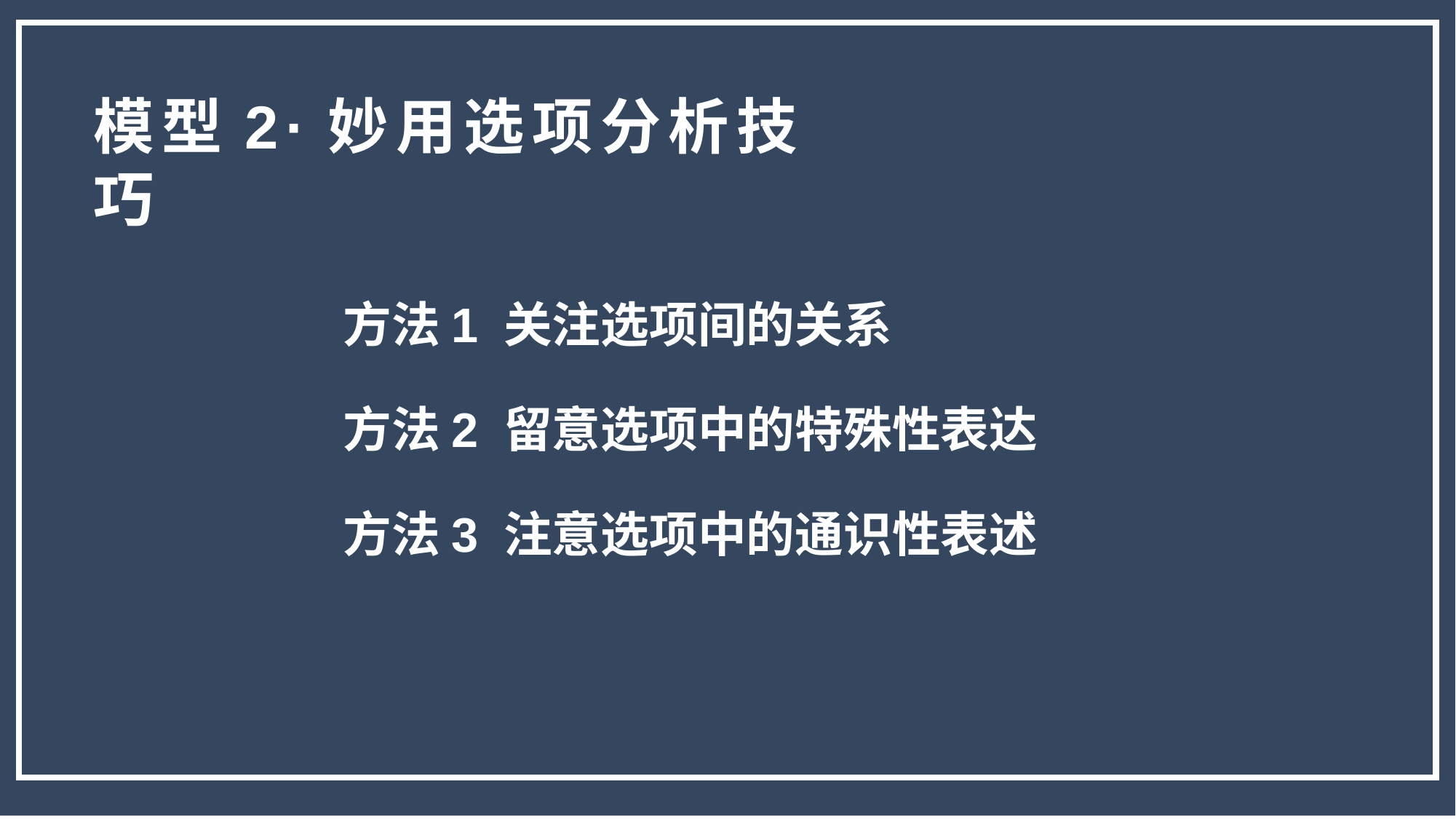

模型2·妙用选项分析技巧
方法1 关注选项间的关系
方法2 留意选项中的特殊性表达
方法3 注意选项中的通识性表述